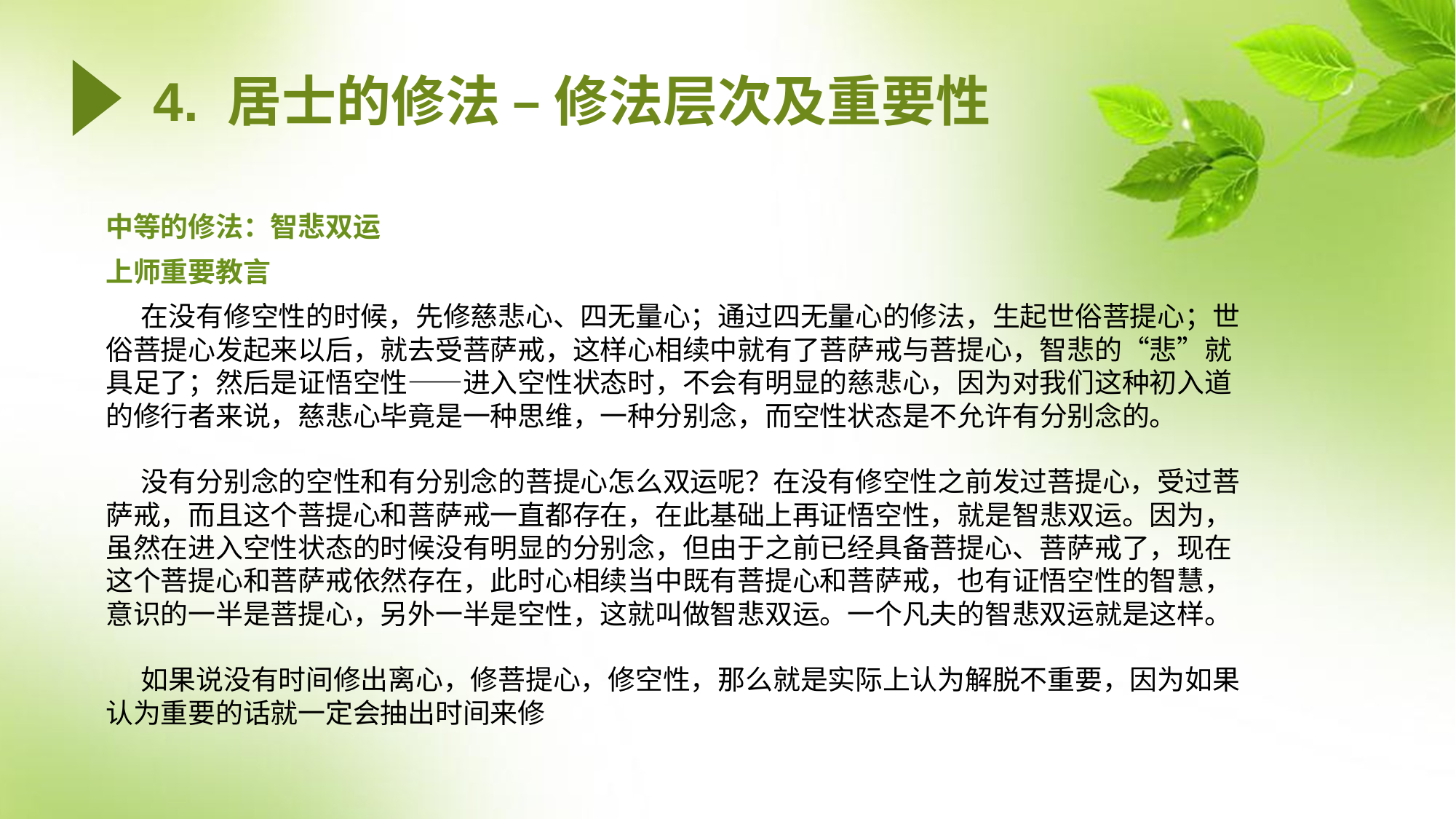

# 4. 居士的修法 – 修法层次及重要性
中等的修法：智悲双运
上师重要教言
在没有修空性的时候，先修慈悲心、四无量心；通过四无量心的修法，生起世俗菩提心；世俗菩提心发起来以后，就去受菩萨戒，这样心相续中就有了菩萨戒与菩提心，智悲的“悲”就具足了；然后是证悟空性——进入空性状态时，不会有明显的慈悲心，因为对我们这种初入道的修行者来说，慈悲心毕竟是一种思维，一种分别念，而空性状态是不允许有分别念的。

没有分别念的空性和有分别念的菩提心怎么双运呢？在没有修空性之前发过菩提心，受过菩萨戒，而且这个菩提心和菩萨戒一直都存在，在此基础上再证悟空性，就是智悲双运。因为，虽然在进入空性状态的时候没有明显的分别念，但由于之前已经具备菩提心、菩萨戒了，现在这个菩提心和菩萨戒依然存在，此时心相续当中既有菩提心和菩萨戒，也有证悟空性的智慧，意识的一半是菩提心，另外一半是空性，这就叫做智悲双运。一个凡夫的智悲双运就是这样。

如果说没有时间修出离心，修菩提心，修空性，那么就是实际上认为解脱不重要，因为如果认为重要的话就一定会抽出时间来修